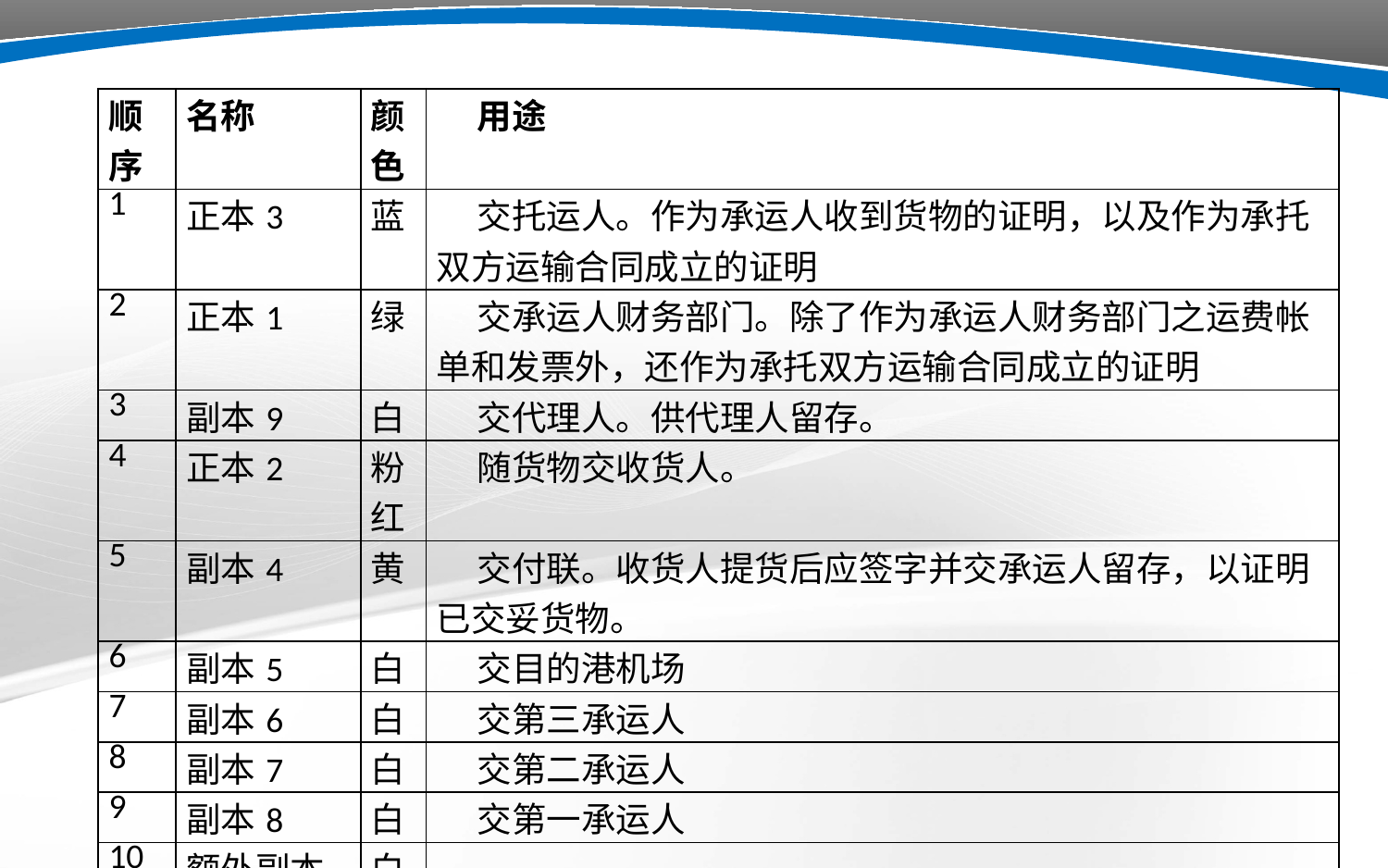

| 顺序 | 名称 | 颜色 | 用途 |
| --- | --- | --- | --- |
| 1 | 正本3 | 蓝 | 交托运人。作为承运人收到货物的证明，以及作为承托双方运输合同成立的证明 |
| 2 | 正本1 | 绿 | 交承运人财务部门。除了作为承运人财务部门之运费帐单和发票外，还作为承托双方运输合同成立的证明 |
| 3 | 副本9 | 白 | 交代理人。供代理人留存。 |
| 4 | 正本2 | 粉红 | 随货物交收货人。 |
| 5 | 副本4 | 黄 | 交付联。收货人提货后应签字并交承运人留存，以证明已交妥货物。 |
| 6 | 副本5 | 白 | 交目的港机场 |
| 7 | 副本6 | 白 | 交第三承运人 |
| 8 | 副本7 | 白 | 交第二承运人 |
| 9 | 副本8 | 白 | 交第一承运人 |
| 10 | 额外副本 | 白 |  |
| 11 | 额外副本 | 白 |  |
| 12 | 额外副本 | 白 |  |